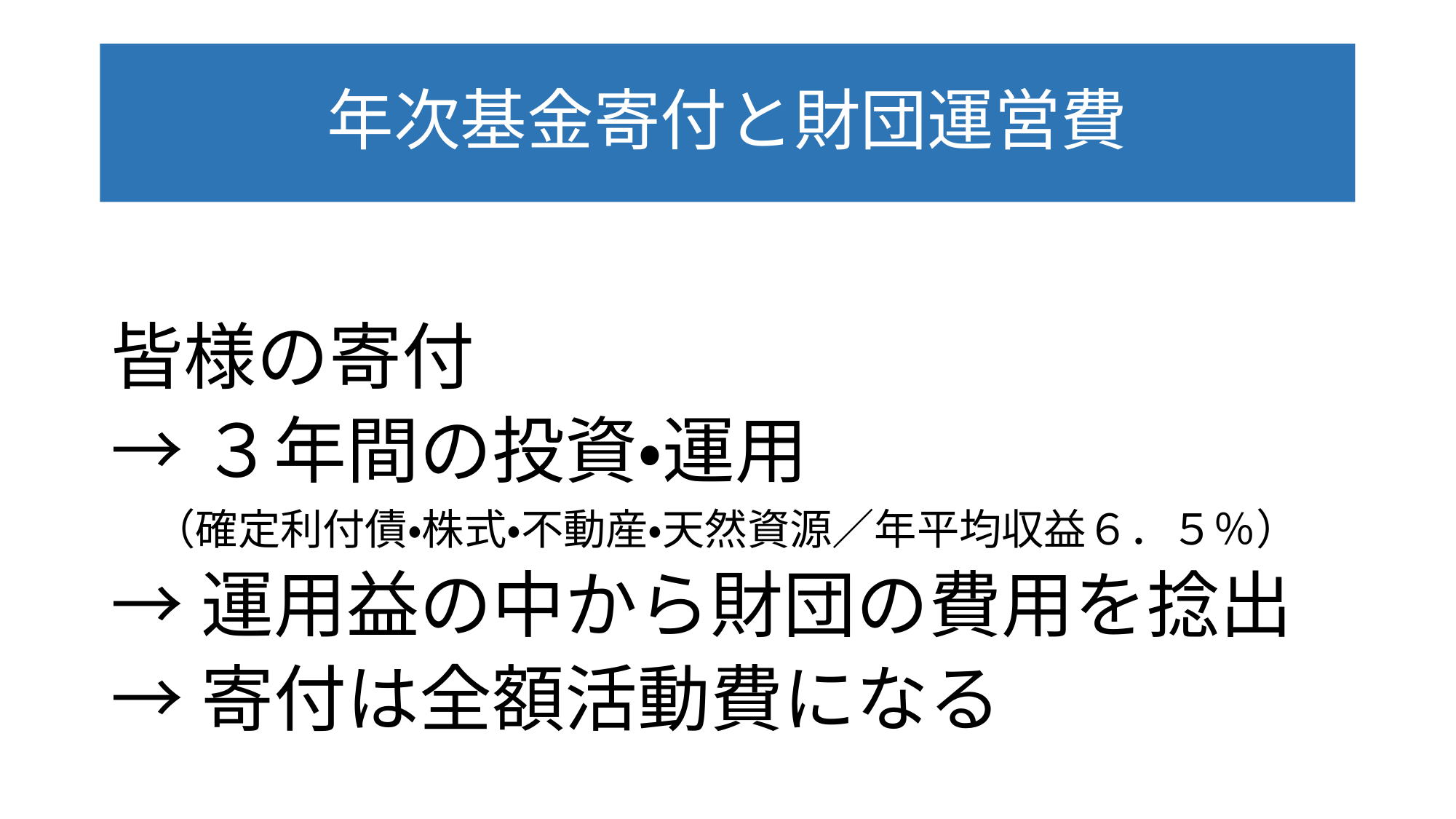

# 年次基金寄付と財団運営費
皆様の寄付
→３年間の投資・運用
　（確定利付債・株式・不動産・天然資源／年平均収益６．５％）
→運用益の中から財団の費用を捻出
→寄付は全額活動費になる